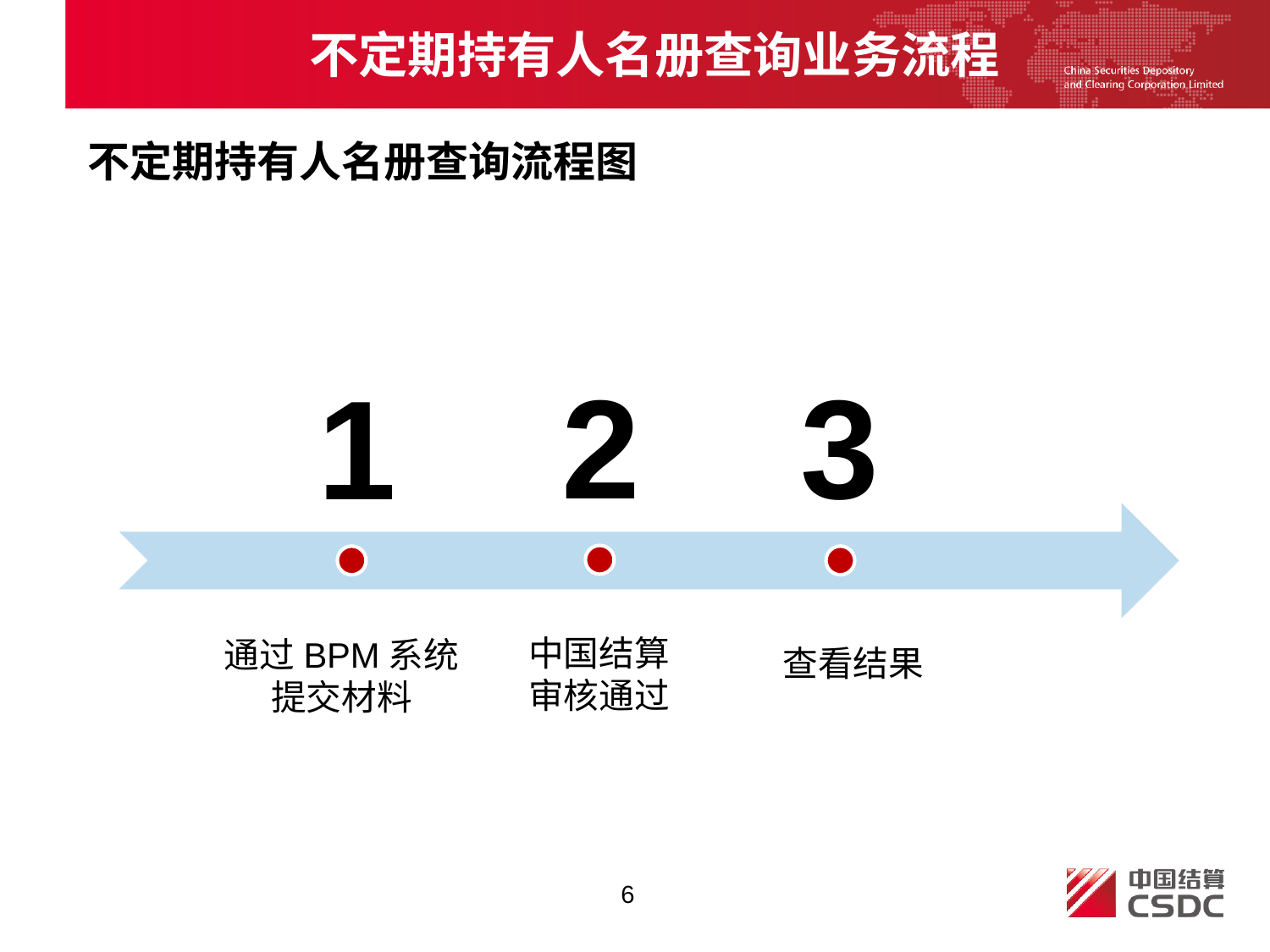

不定期持有人名册查询业务流程
不定期持有人名册查询流程图
2
3
1

中国结算审核通过
通过BPM系统
提交材料

查看结果
6